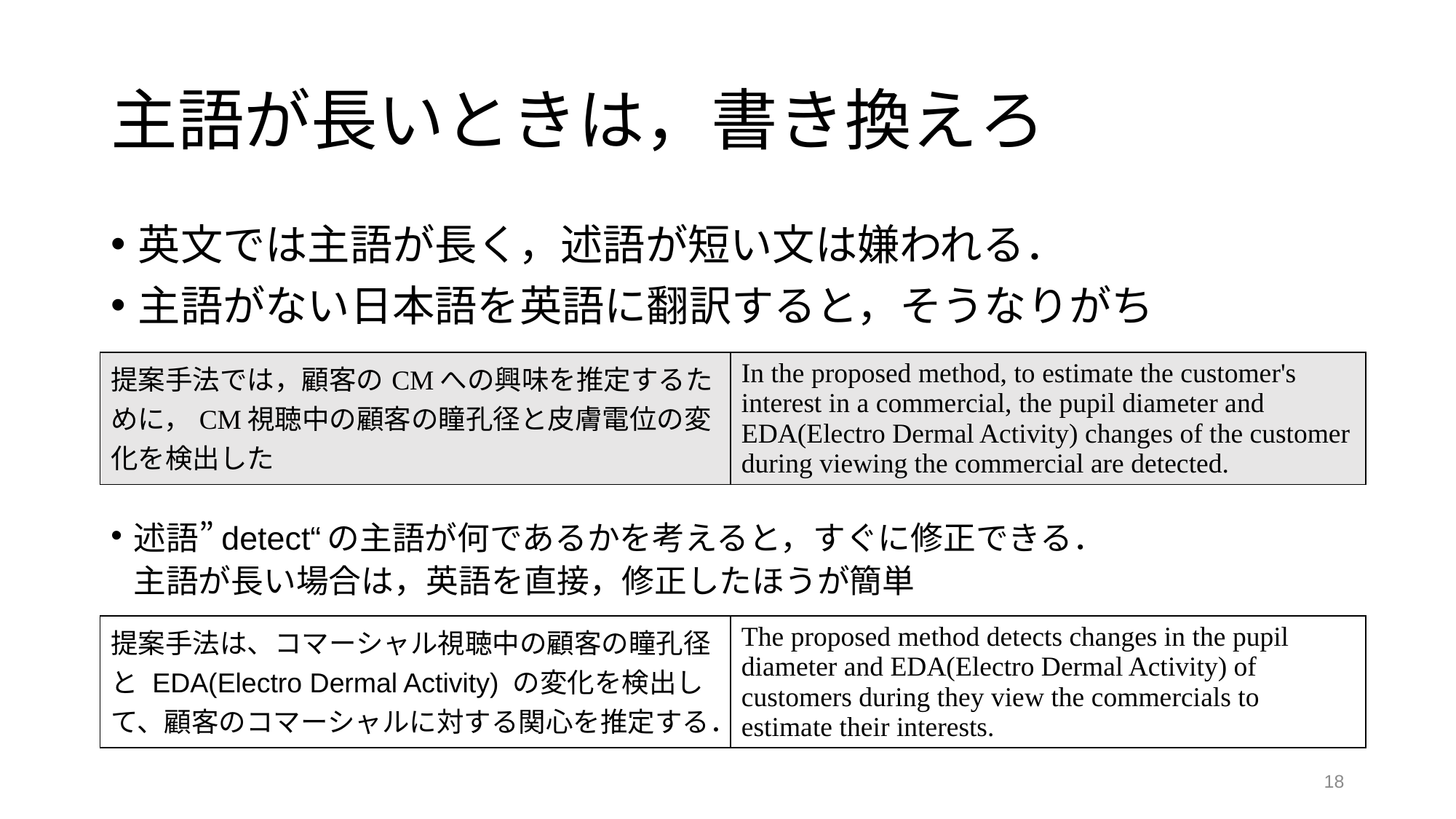

# 主語が長いときは，書き換えろ
英文では主語が長く，述語が短い文は嫌われる．
主語がない日本語を英語に翻訳すると，そうなりがち
| 提案手法では，顧客のCMへの興味を推定するために，CM視聴中の顧客の瞳孔径と皮膚電位の変化を検出した | In the proposed method, to estimate the customer's interest in a commercial, the pupil diameter and EDA(Electro Dermal Activity) changes of the customer during viewing the commercial are detected. |
| --- | --- |
述語”detect“の主語が何であるかを考えると，すぐに修正できる．
主語が長い場合は，英語を直接，修正したほうが簡単
| 提案手法は、コマーシャル視聴中の顧客の瞳孔径と EDA(Electro Dermal Activity) の変化を検出して、顧客のコマーシャルに対する関心を推定する． | The proposed method detects changes in the pupil diameter and EDA(Electro Dermal Activity) of customers during they view the commercials to estimate their interests. |
| --- | --- |
18